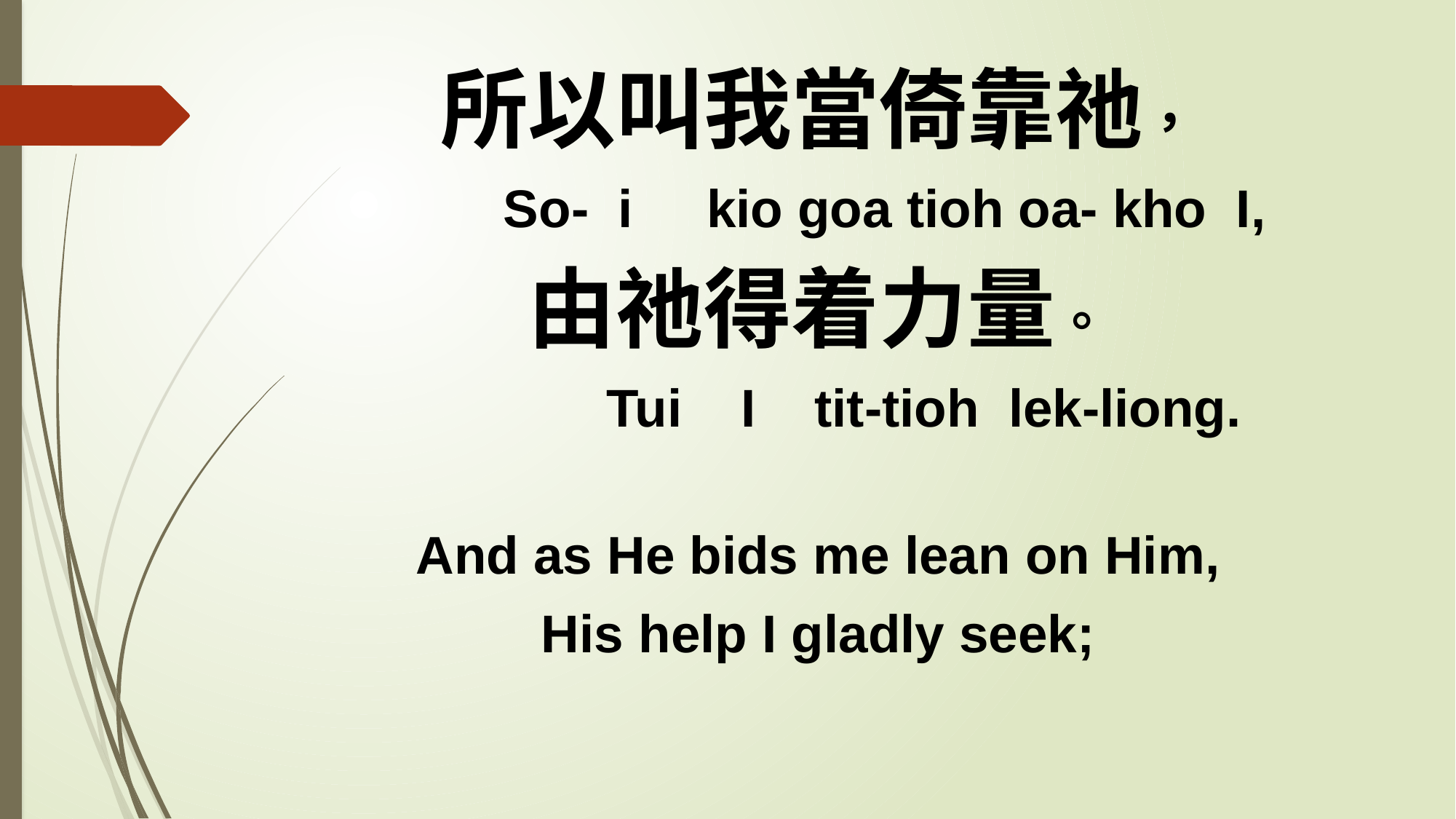

所以叫我當倚靠祂，
              So-  i     kio goa tioh oa- kho  I,
由祂得着力量。
                     Tui    I    tit-tioh  lek-liong.

And as He bids me lean on Him,
His help I gladly seek;